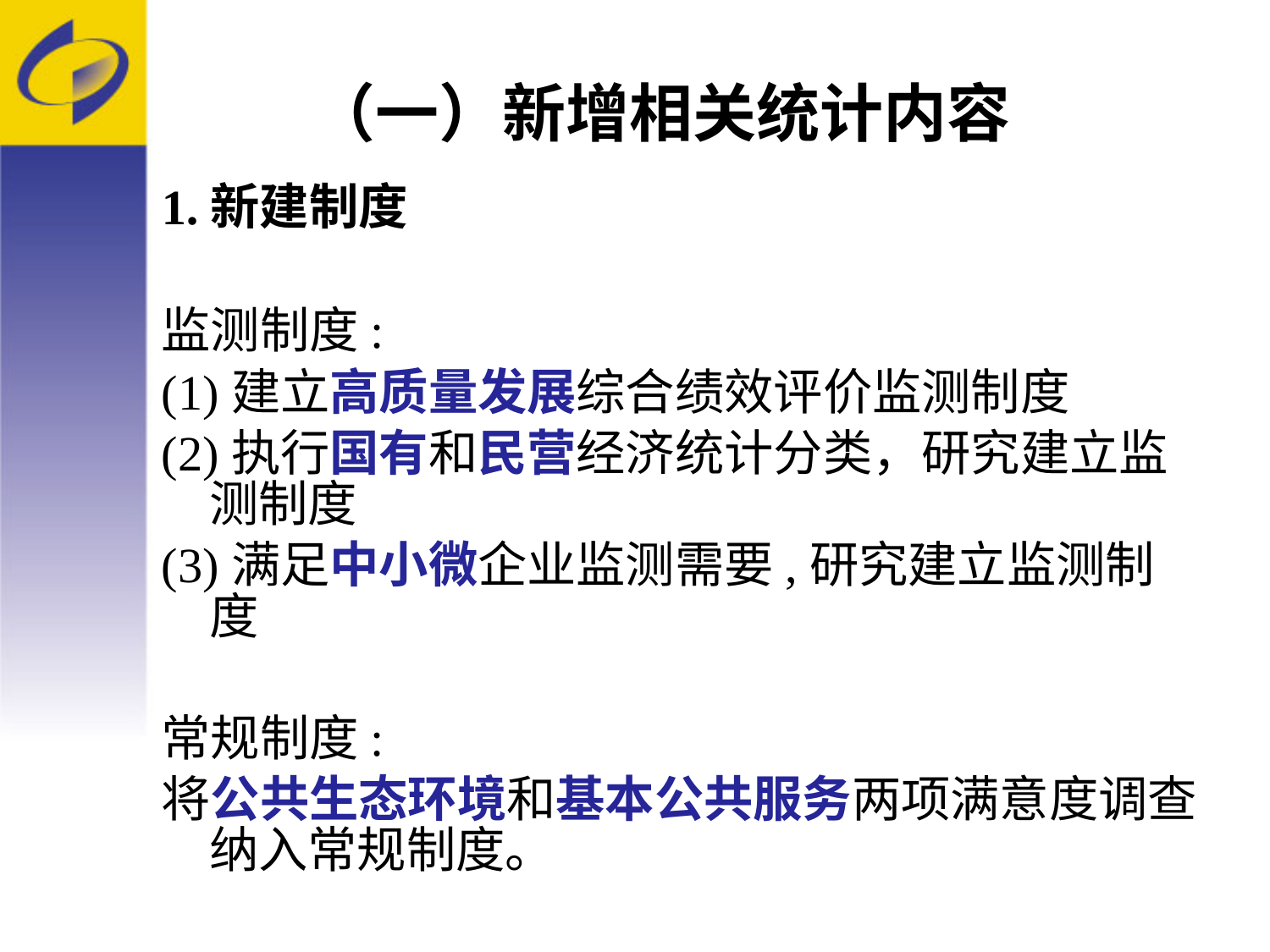

# （一）新增相关统计内容
1.新建制度

监测制度:
(1)建立高质量发展综合绩效评价监测制度
(2)执行国有和民营经济统计分类，研究建立监测制度
(3)满足中小微企业监测需要,研究建立监测制度

常规制度:
将公共生态环境和基本公共服务两项满意度调查纳入常规制度。